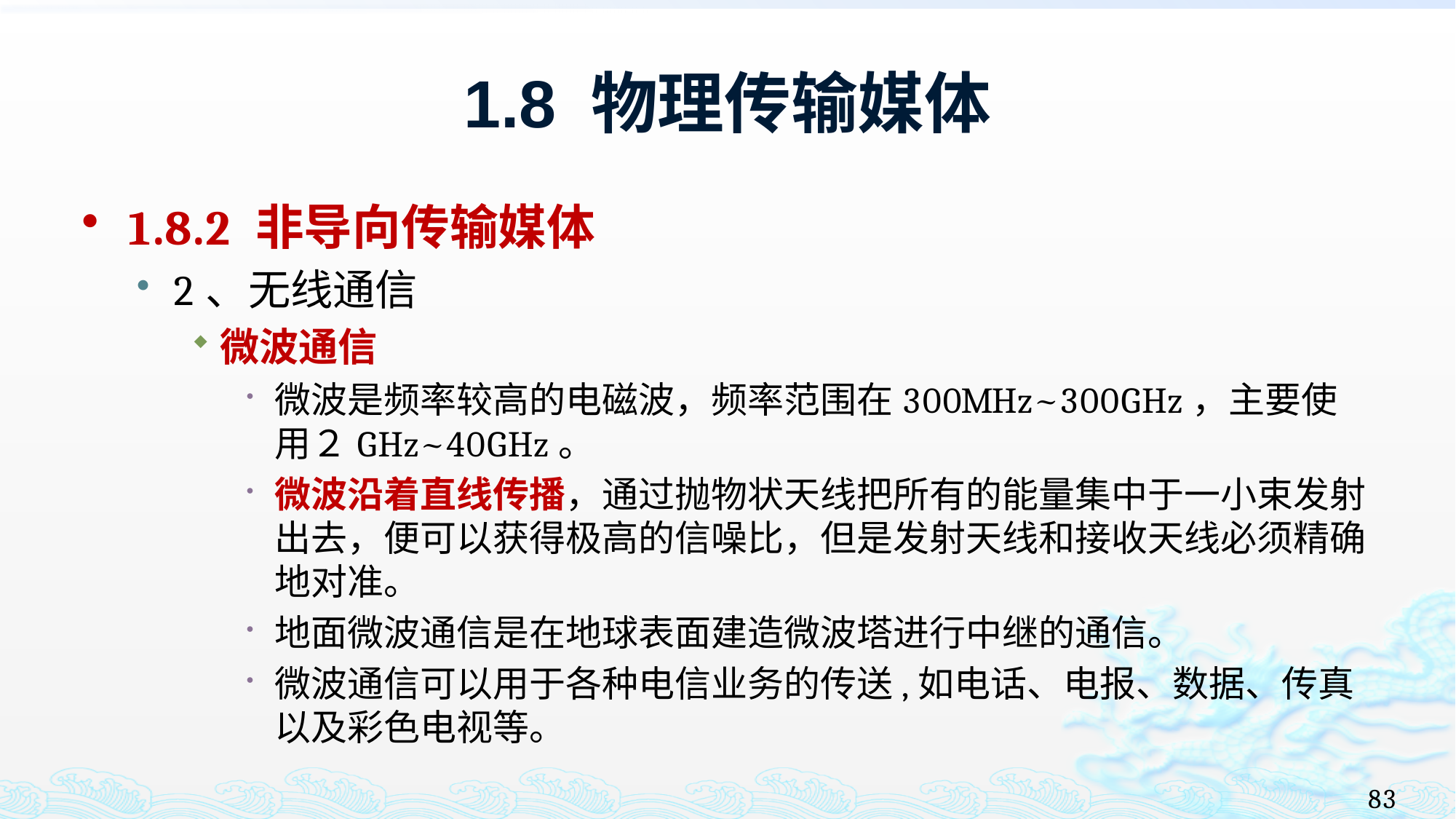

# 1.8 物理传输媒体
1.8.2 非导向传输媒体
2、无线通信
微波通信
微波是频率较高的电磁波，频率范围在300MHz~300GHz，主要使用２GHz~40GHz。
微波沿着直线传播，通过抛物状天线把所有的能量集中于一小束发射出去，便可以获得极高的信噪比，但是发射天线和接收天线必须精确地对准。
地面微波通信是在地球表面建造微波塔进行中继的通信。
微波通信可以用于各种电信业务的传送,如电话、电报、数据、传真以及彩色电视等。

83